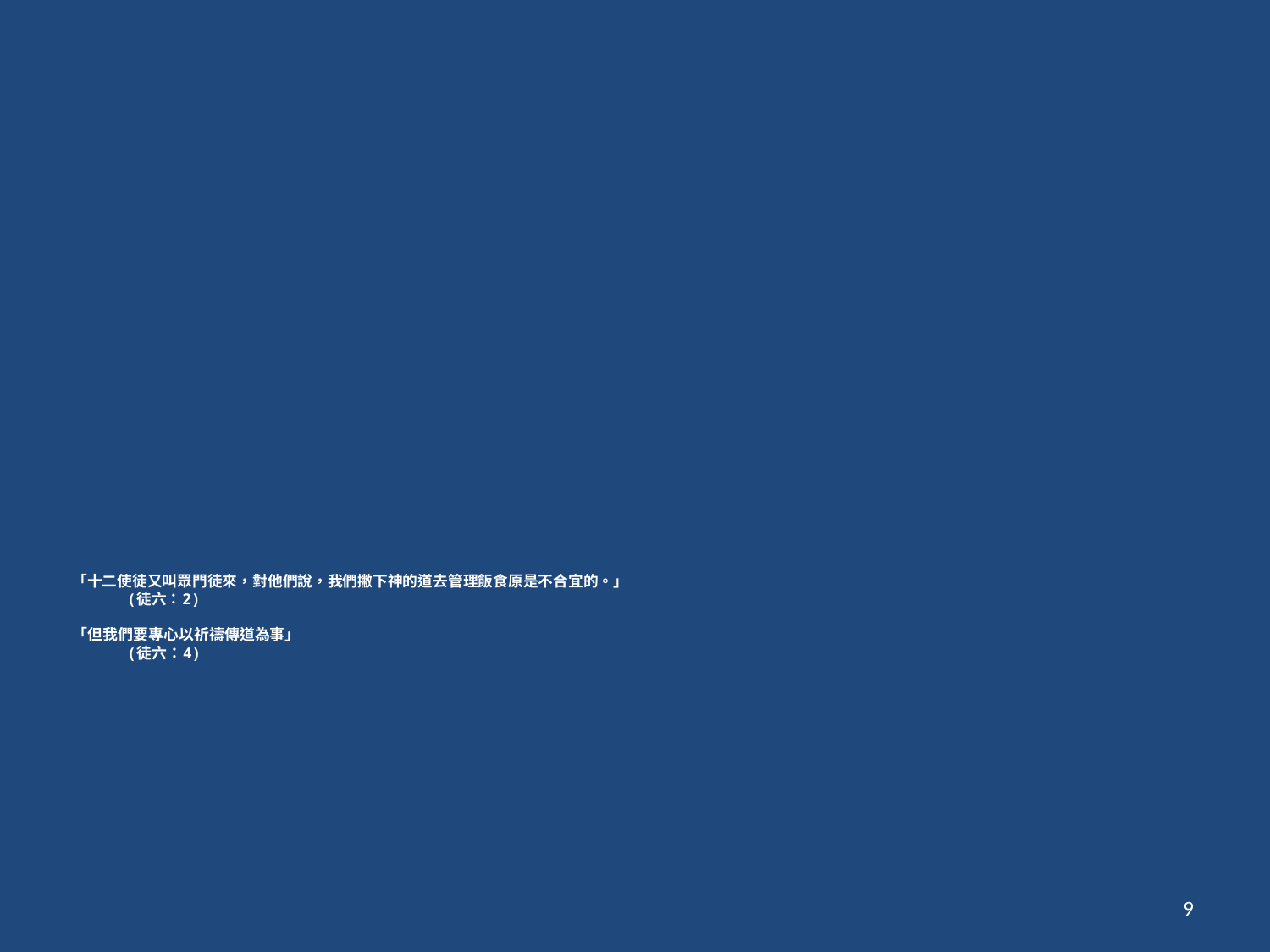

# 「十二使徒又叫眾門徒來，對他們說，我們撇下神的道去管理飯食原是不合宜的。」 (徒六：2) 「但我們要專心以祈禱傳道為事」 (徒六：4)

9